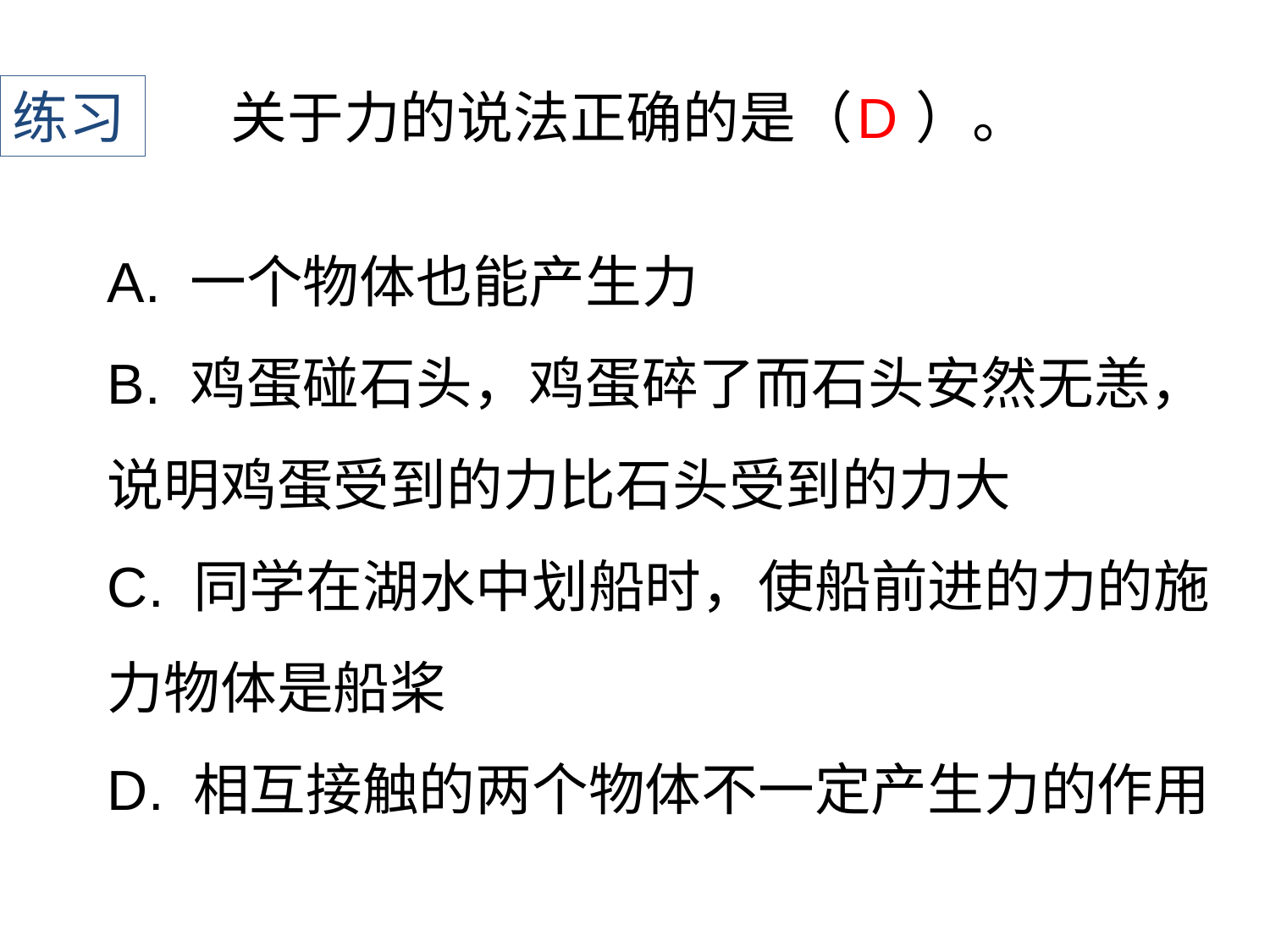

练习
﻿﻿关于力的说法正确的是（     ）。
D
A. 一个物体也能产生力
B. 鸡蛋碰石头，鸡蛋碎了而石头安然无恙，说明鸡蛋受到的力比石头受到的力大
﻿C. 同学在湖水中划船时，使船前进的力的施力物体是船桨
﻿D. 相互接触的两个物体不一定产生力的作用